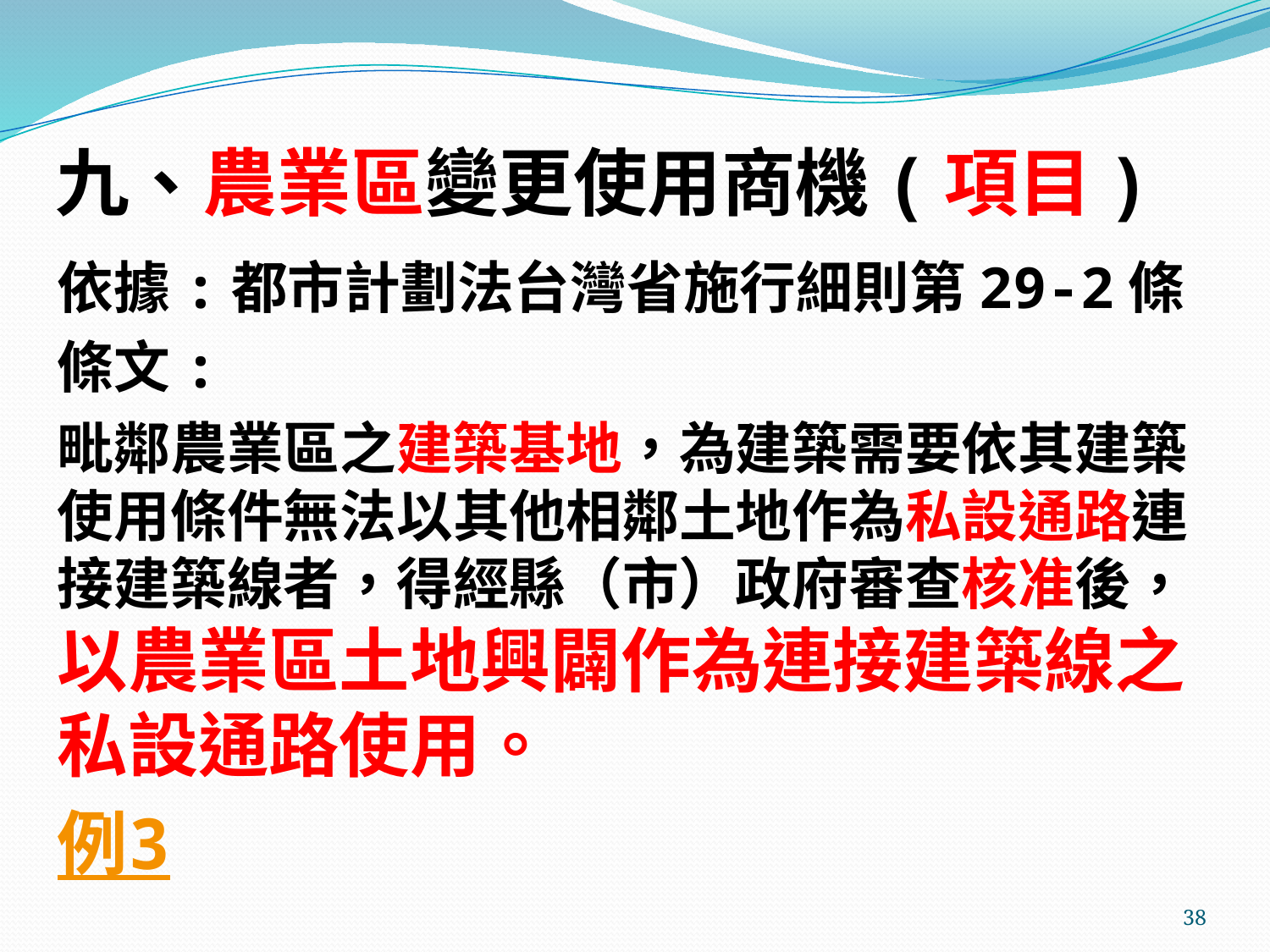

# 九、農業區變更使用商機(項目)
依據:都市計劃法台灣省施行細則第29-2條
條文:
毗鄰農業區之建築基地，為建築需要依其建築使用條件無法以其他相鄰土地作為私設通路連接建築線者，得經縣（市）政府審查核准後，以農業區土地興闢作為連接建築線之私設通路使用。
例3
38